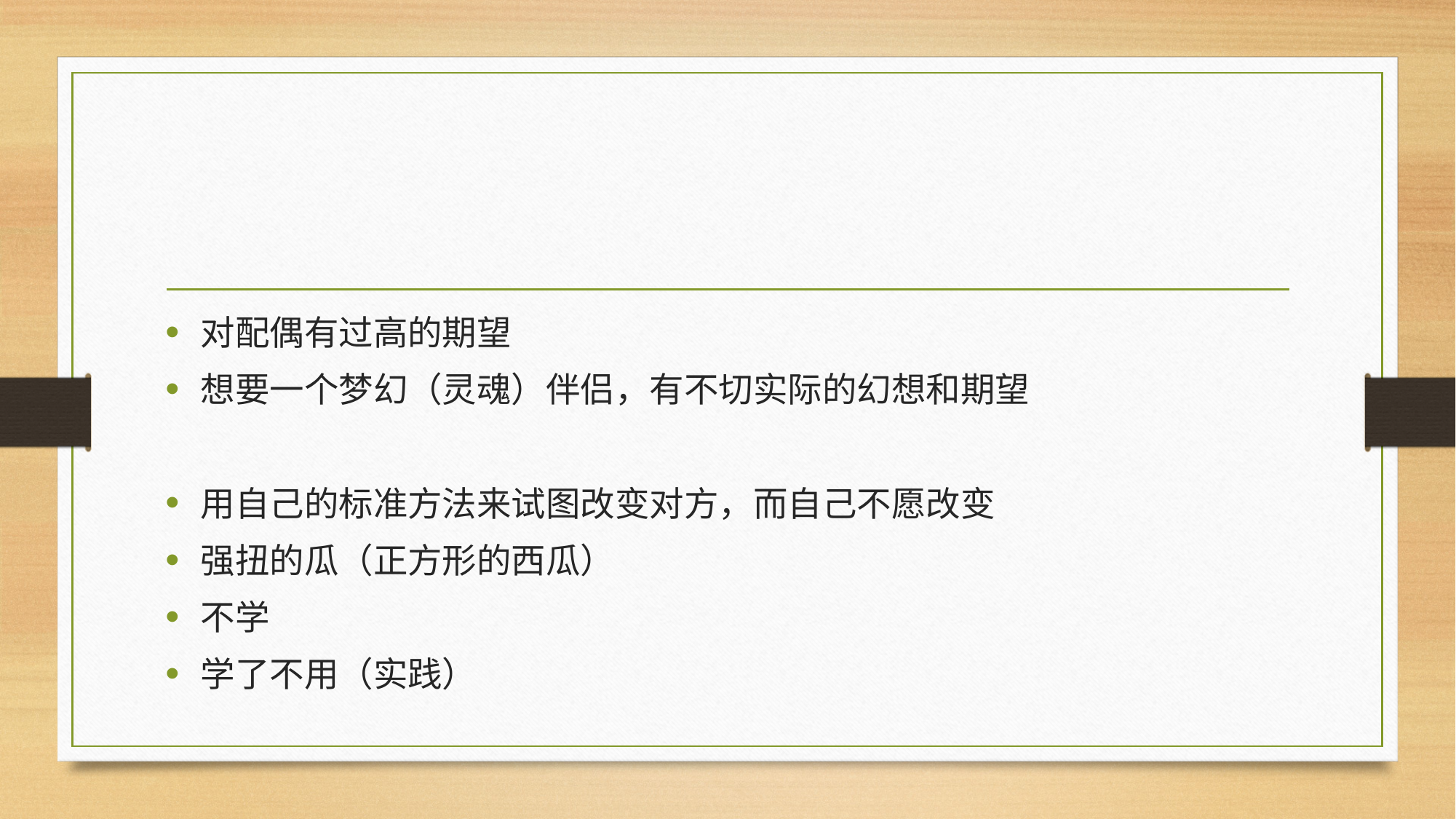

#
对配偶有过高的期望
想要一个梦幻（灵魂）伴侣，有不切实际的幻想和期望

用自己的标准方法来试图改变对方，而自己不愿改变
强扭的瓜（正方形的西瓜）
不学
学了不用（实践）